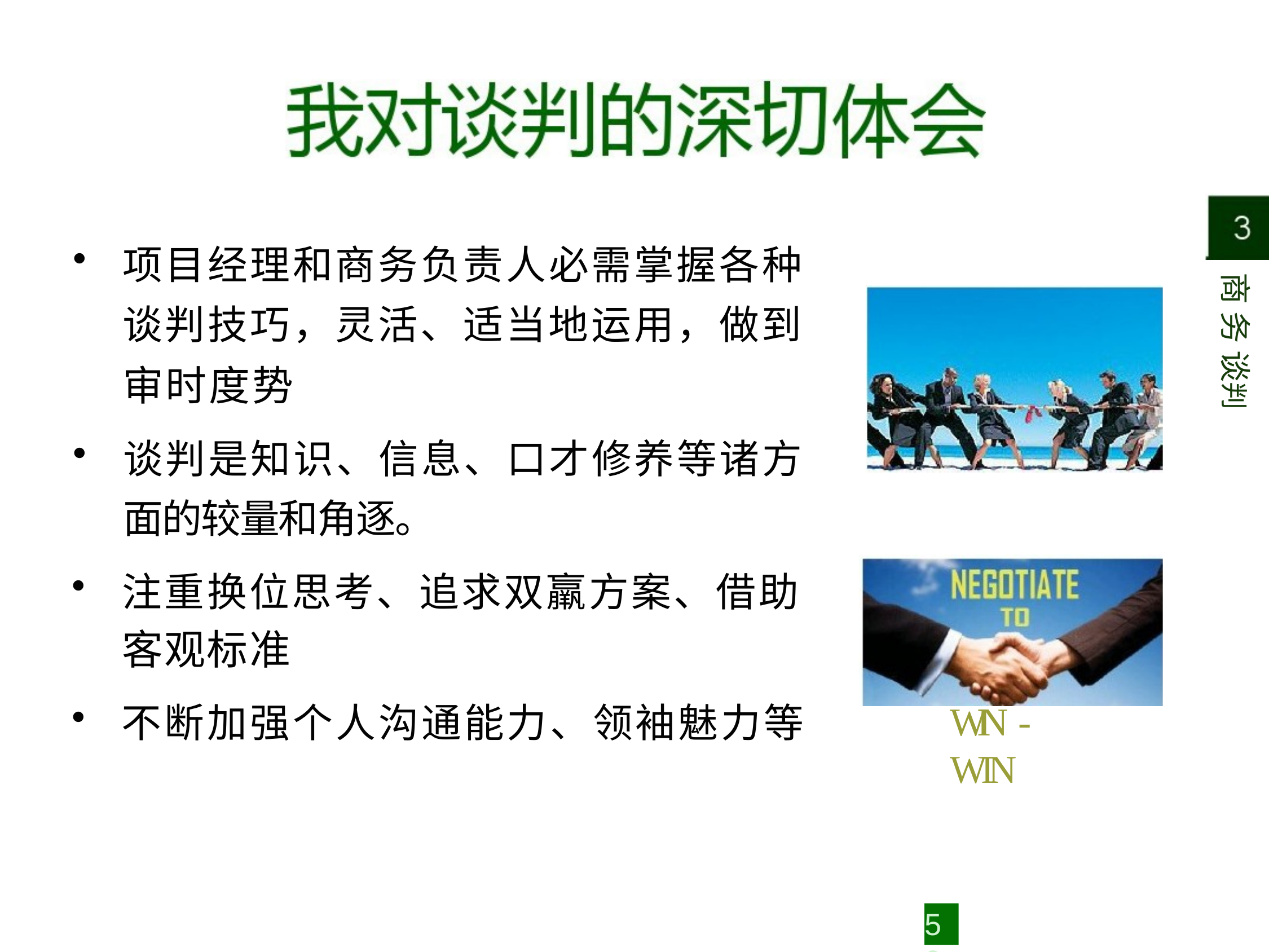

项目经理和商务负责人必需掌握各种 谈判技巧，灵活、适当地运用，做到 审时度势
谈判是知识、信息、口才修养等诸方 面的较量和角逐。
注重换位思考、追求双羸方案、借助
客观标准
不断加强个人沟通能力、领袖魅力等
商 务 谈判

WIN -WIN

50